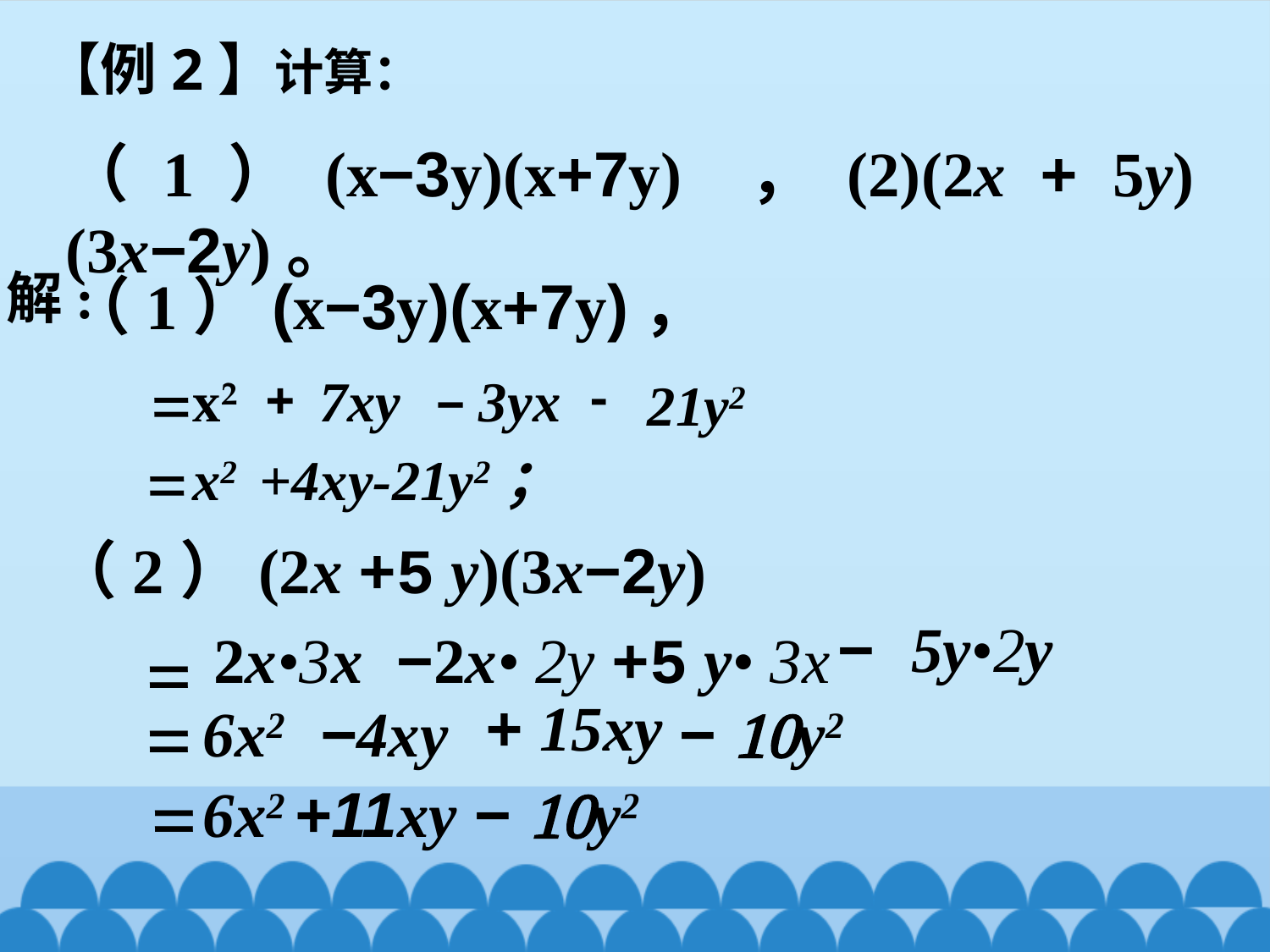

【例2】计算：
（1）(x−3y)(x+7y) ，(2)(2x + 5y)(3x−2y)。
（1）(x−3y)(x+7y)，
解:
=x2
+
7xy
− 3yx
-
21y2
=
x2  +4xy-21y2；
（2）(2x +5 y)(3x−2y)
−
5y•2y
  −2x• 2y
2x•3x
 +5 y• 3x
=
+ 15xy
− 10y2
6x2
−4xy
=
=
6x2 +11xy − 10y2